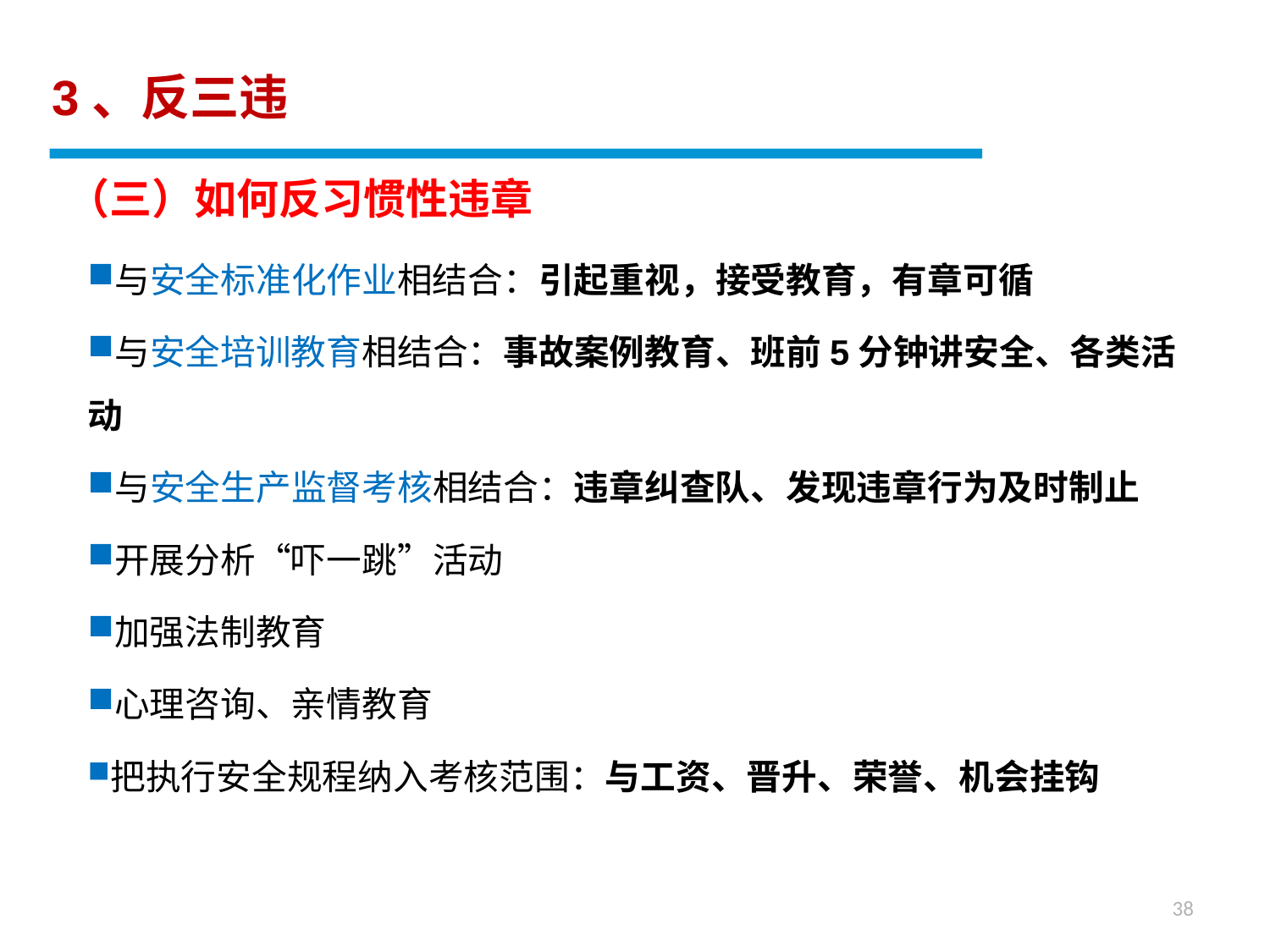

3、反三违
（三）如何反习惯性违章
与安全标准化作业相结合：引起重视，接受教育，有章可循
与安全培训教育相结合：事故案例教育、班前5分钟讲安全、各类活动
与安全生产监督考核相结合：违章纠查队、发现违章行为及时制止
开展分析“吓一跳”活动
加强法制教育
心理咨询、亲情教育
把执行安全规程纳入考核范围：与工资、晋升、荣誉、机会挂钩
38